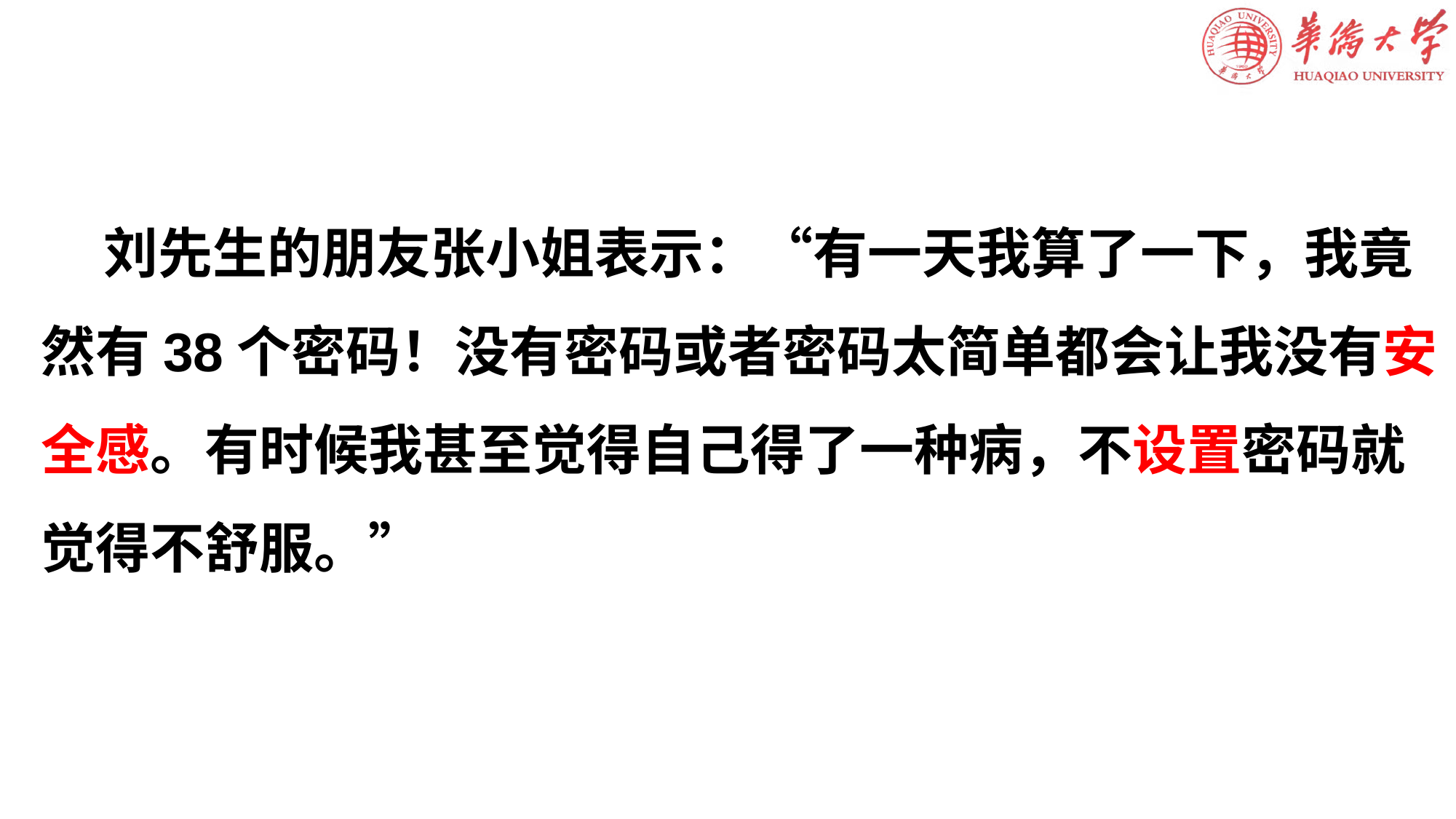

刘先生的朋友张小姐表示：“有一天我算了一下，我竟然有38个密码！没有密码或者密码太简单都会让我没有安全感。有时候我甚至觉得自己得了一种病，不设置密码就觉得不舒服。”